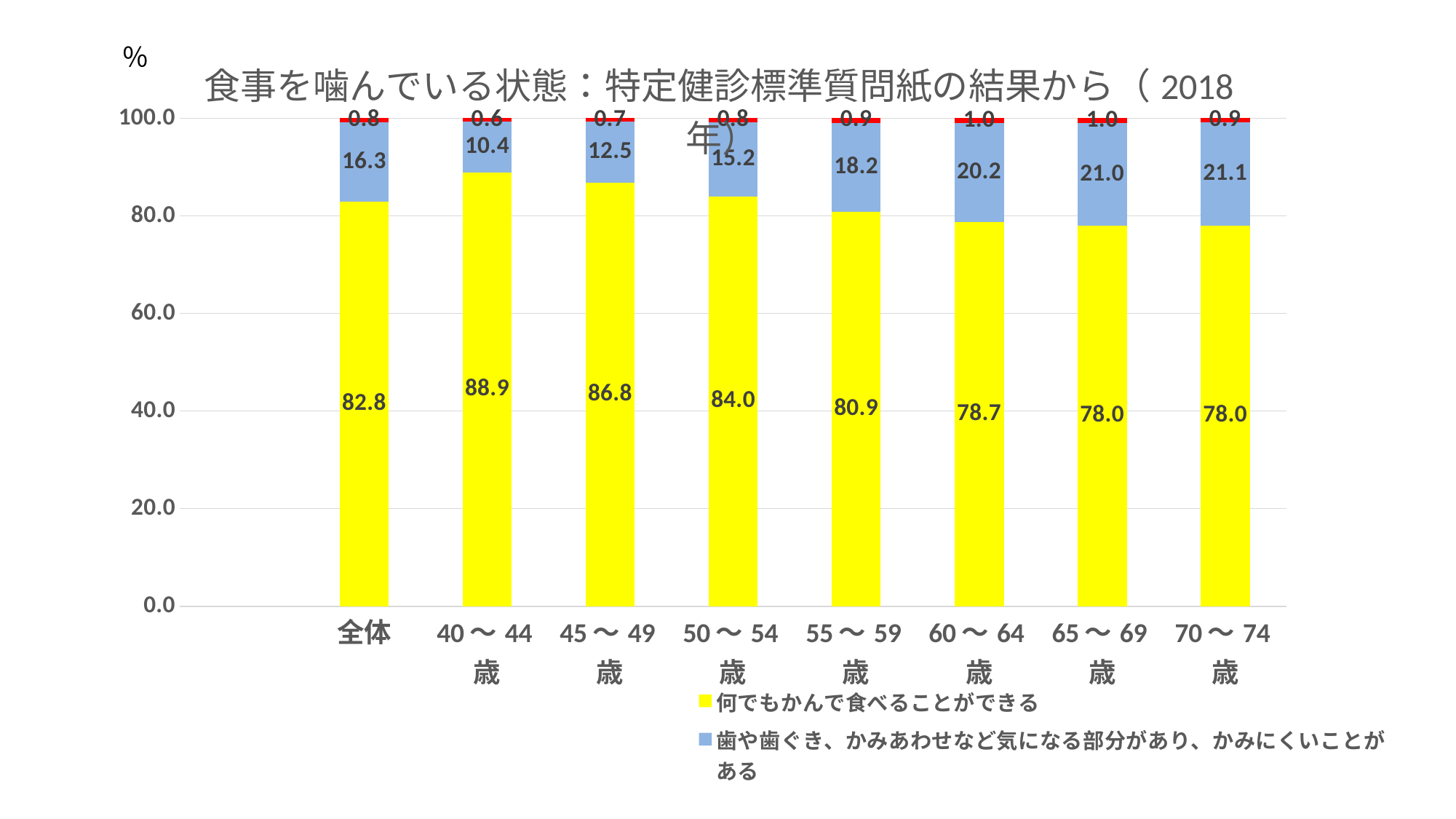

### Chart: 食事を噛んでいる状態：特定健診標準質問紙の結果から（2018年）

| Category | 何でもかんで食べることができる | 歯や歯ぐき、かみあわせなど気になる部分があり、かみにくいことがある | ほとんどかめない |
|---|---|---|---|
|  | None | None | None |
| 全体 | 82.82620469749415 | 16.334361756483073 | 0.8394335460227769 |
| 40～44歳 | 88.941737744102 | 10.431370097219984 | 0.6268921586780198 |
| 45～49歳 | 86.77831096953732 | 12.516417097549242 | 0.7052719329134357 |
| 50～54歳 | 84.0174802084093 | 15.17389049598496 | 0.8086292956057402 |
| 55～59歳 | 80.85120456207446 | 18.21746842112435 | 0.9313270168011882 |
| 60～64歳 | 78.73945896126224 | 20.22393638768417 | 1.0366046510535925 |
| 65～69歳 | 77.98271346372697 | 21.016866822548064 | 1.0004197137249609 |
| 70～74歳 | 77.9978134936311 | 21.091602600050276 | 0.9105839063186304 |